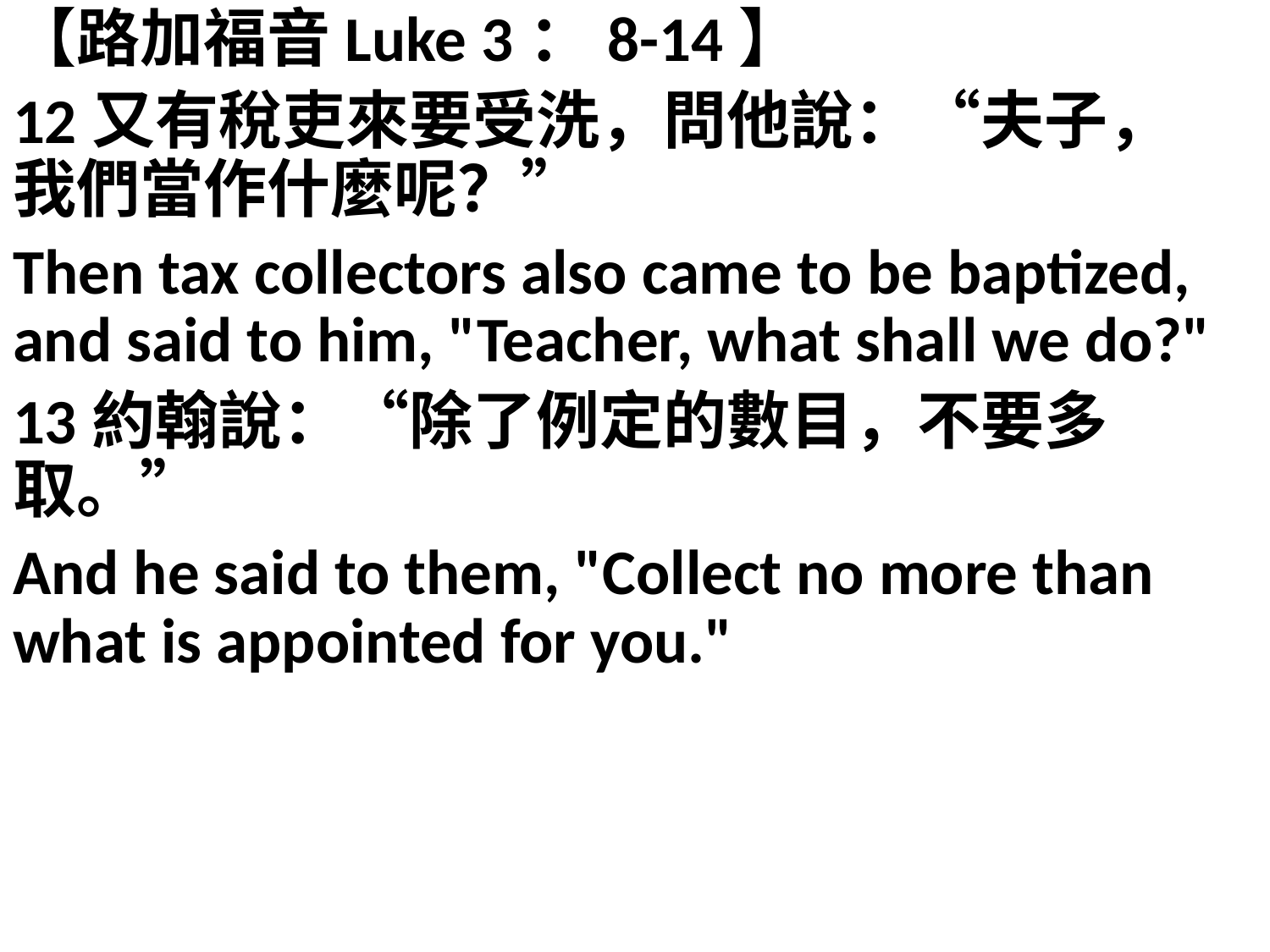

【路加福音Luke 3：8-14】
12又有稅吏來要受洗，問他說：“夫子，我們當作什麼呢？”
Then tax collectors also came to be baptized, and said to him, "Teacher, what shall we do?"
13約翰說：“除了例定的數目，不要多取。”
And he said to them, "Collect no more than what is appointed for you."